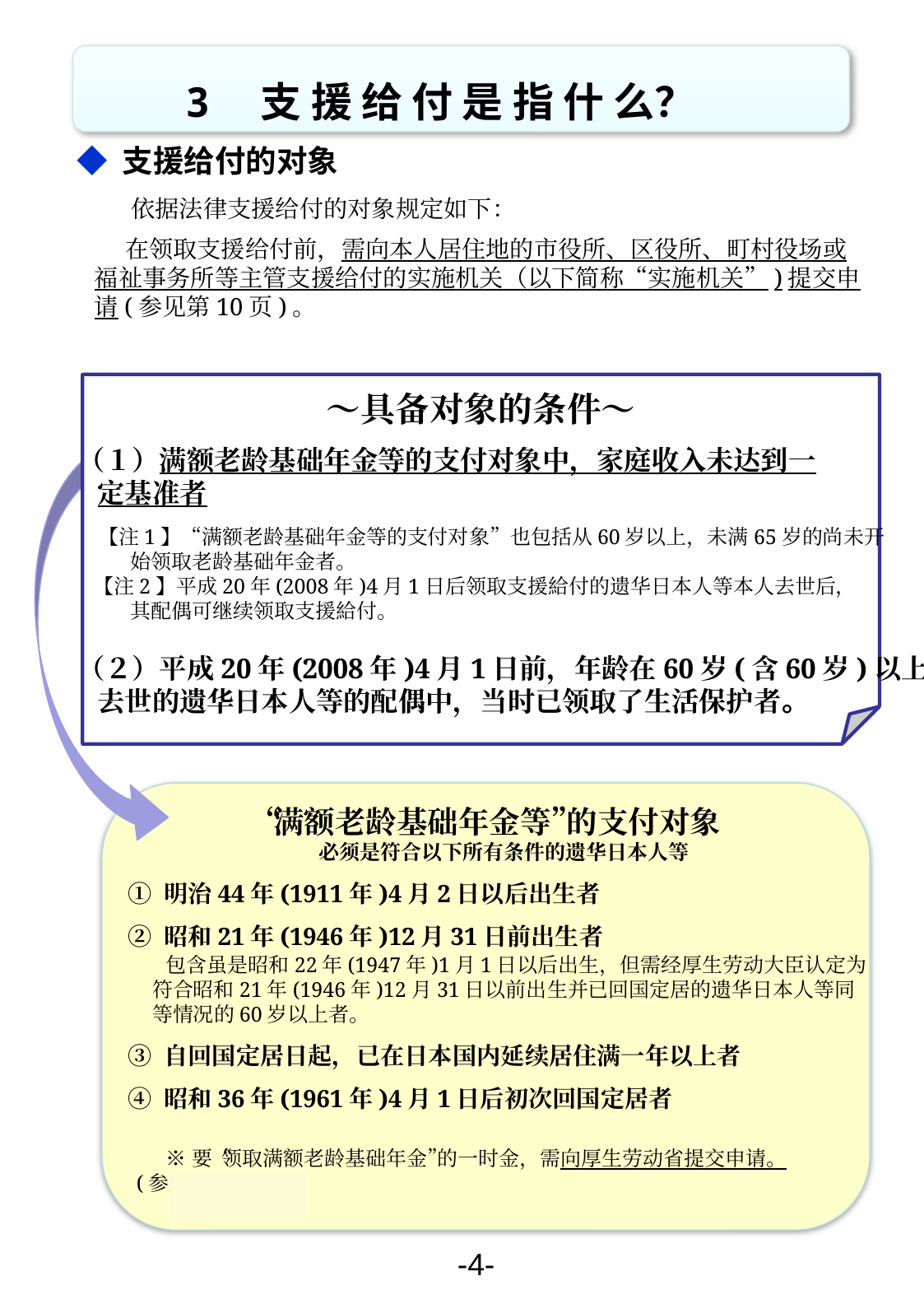

3　支 援 给 付 是 指 什 么？
◆ 支援给付的对象
　  依据法律支援给付的对象规定如下：
    在领取支援给付前，需向本人居住地的市役所、区役所、町村役场或福祉事务所等主管支援给付的实施机关（以下简称“实施机关”)提交申请(参见第10页)。
～具备对象的条件～

（１）满额老龄基础年金等的支付对象中，家庭收入未达到一
  定基准者

　【注1】“满额老龄基础年金等的支付对象”也包括从60岁以上，未满65岁的尚未开
         始领取老龄基础年金者。
  【注2】平成20年(2008年)4月1日后领取支援給付的遗华日本人等本人去世后，
         其配偶可继续领取支援給付。

（２）平成20年(2008年)4月1日前，年龄在60岁(含60岁)以上
  去世的遗华日本人等的配偶中，当时已领取了生活保护者。

“满额老龄基础年金等”的支付对象
  　必须是符合以下所有条件的遗华日本人等
    ① 明治44年(1911年)4月2日以后出生者
    ② 昭和21年(1946年)12月31日前出生者
　　   包含虽是昭和22年(1947年)1月1日以后出生，但需经厚生劳动大臣认定为
        符合昭和21年(1946年)12月31日以前出生并已回国定居的遗华日本人等同
        等情况的60岁以上者。
    ③ 自回国定居日起，已在日本国内延续居住满一年以上者
    ④ 昭和36年(1961年)4月1日后初次回国定居者

　　　※ 要“领取满额老龄基础年金”的一时金，需向厚生劳动省提交申请。
      (参见第10页)。

-4-